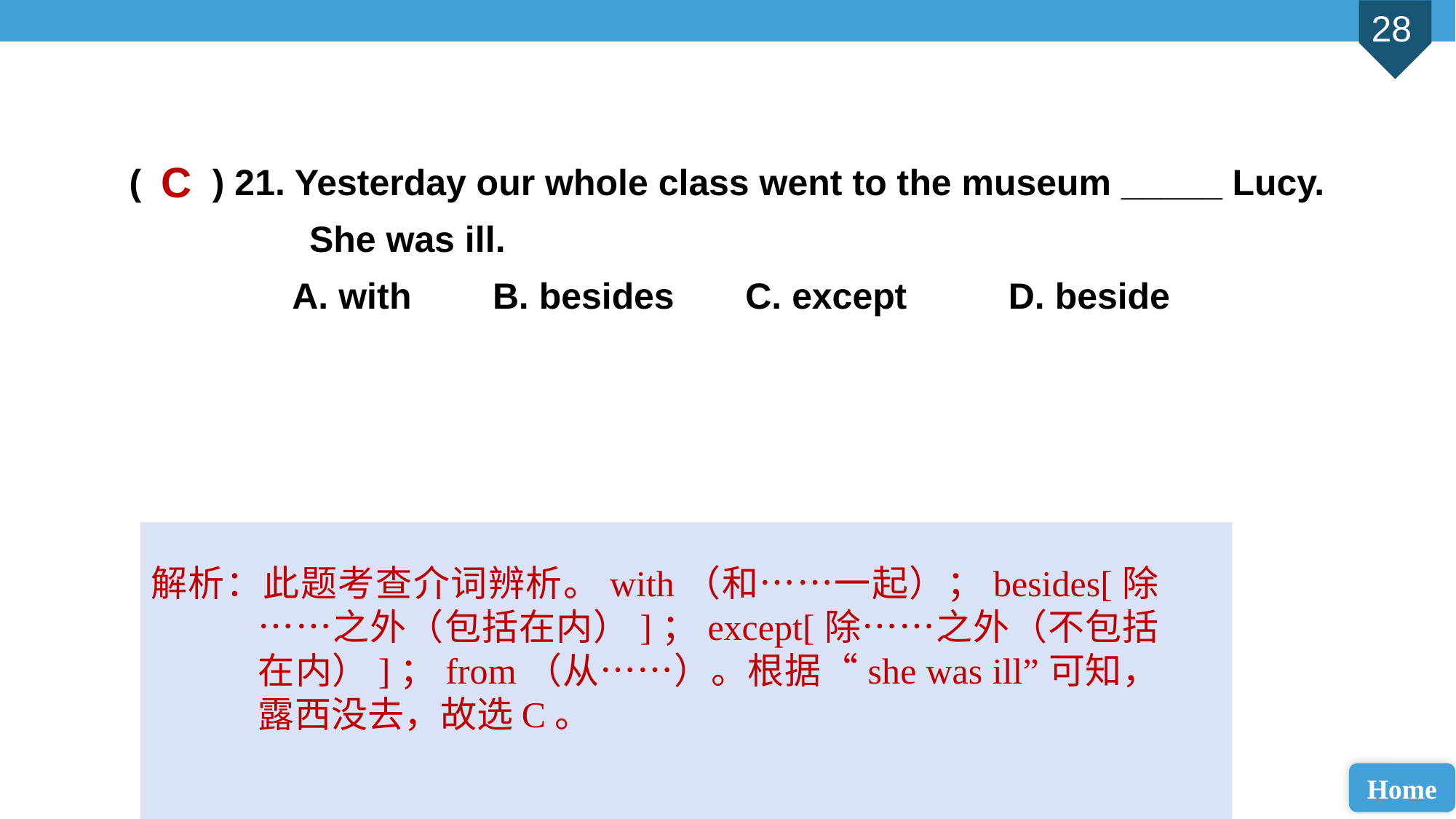

(       ) 21. Yesterday our whole class went to the museum _____ Lucy. 	       She was ill.
                A. with        B. besides       C. except          D. beside
C

解析：此题考查介词辨析。with（和……一起）；besides[除……之外（包括在内）]；except[除……之外（不包括在内）]；from（从……）。根据“she was ill”可知，露西没去，故选C。